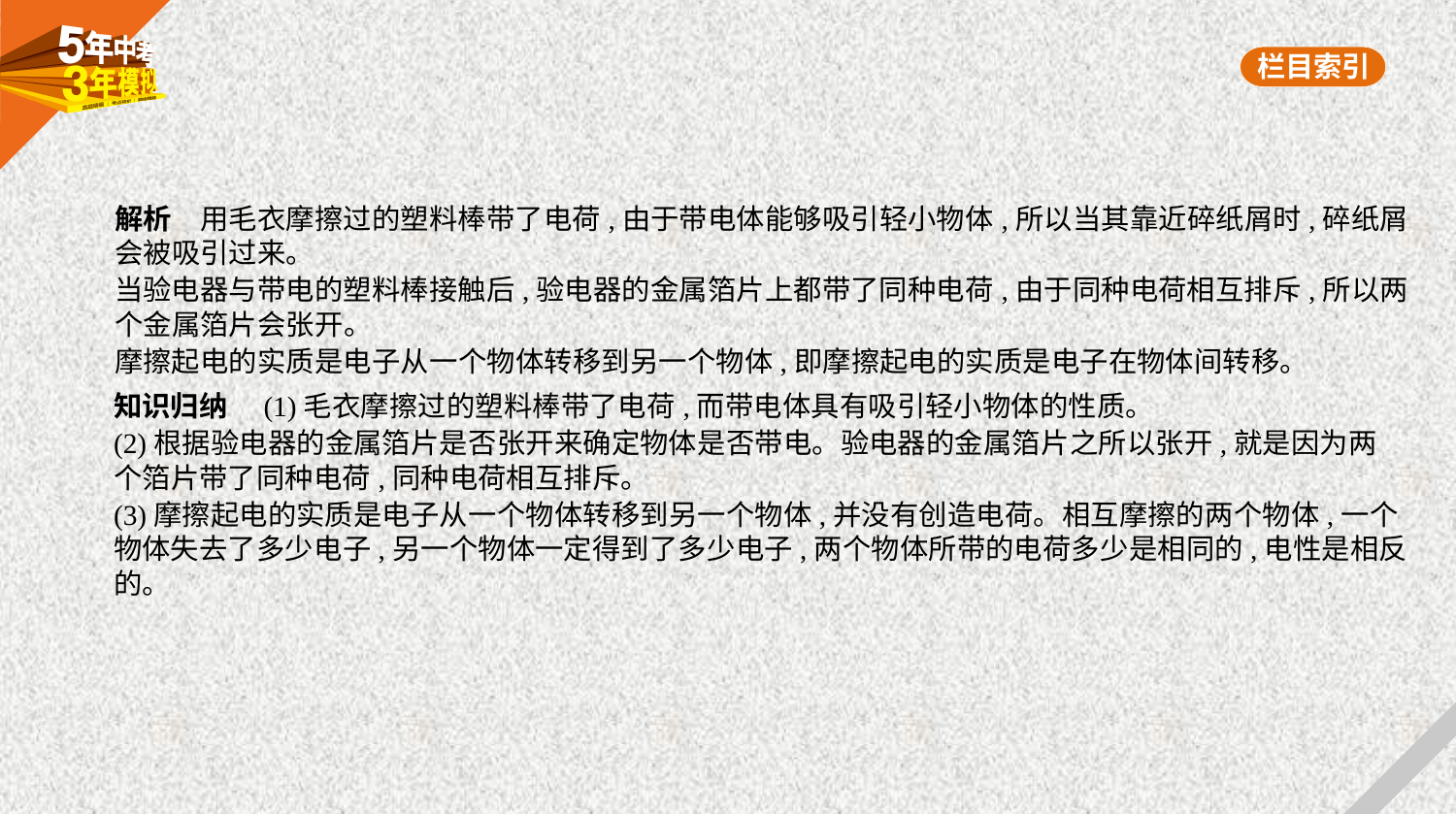

解析　用毛衣摩擦过的塑料棒带了电荷,由于带电体能够吸引轻小物体,所以当其靠近碎纸屑时,碎纸屑
会被吸引过来。
当验电器与带电的塑料棒接触后,验电器的金属箔片上都带了同种电荷,由于同种电荷相互排斥,所以两
个金属箔片会张开。
摩擦起电的实质是电子从一个物体转移到另一个物体,即摩擦起电的实质是电子在物体间转移。
知识归纳　(1)毛衣摩擦过的塑料棒带了电荷,而带电体具有吸引轻小物体的性质。
(2)根据验电器的金属箔片是否张开来确定物体是否带电。验电器的金属箔片之所以张开,就是因为两
个箔片带了同种电荷,同种电荷相互排斥。
(3)摩擦起电的实质是电子从一个物体转移到另一个物体,并没有创造电荷。相互摩擦的两个物体,一个
物体失去了多少电子,另一个物体一定得到了多少电子,两个物体所带的电荷多少是相同的,电性是相反的。